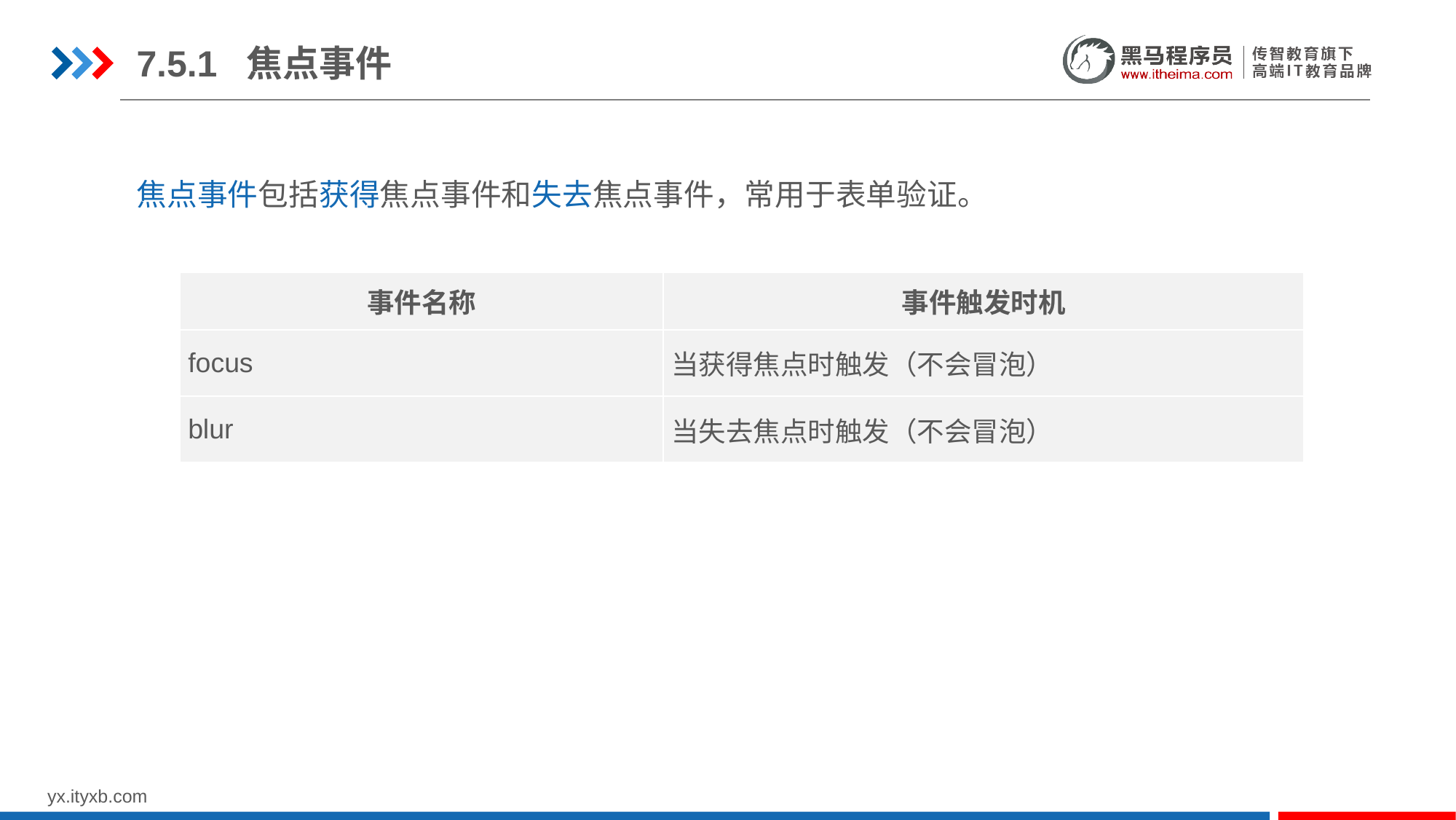

7.5.1  焦点事件
焦点事件包括获得焦点事件和失去焦点事件，常用于表单验证。
| 事件名称 | 事件触发时机 |
| --- | --- |
| focus | 当获得焦点时触发（不会冒泡） |
| blur | 当失去焦点时触发（不会冒泡） |